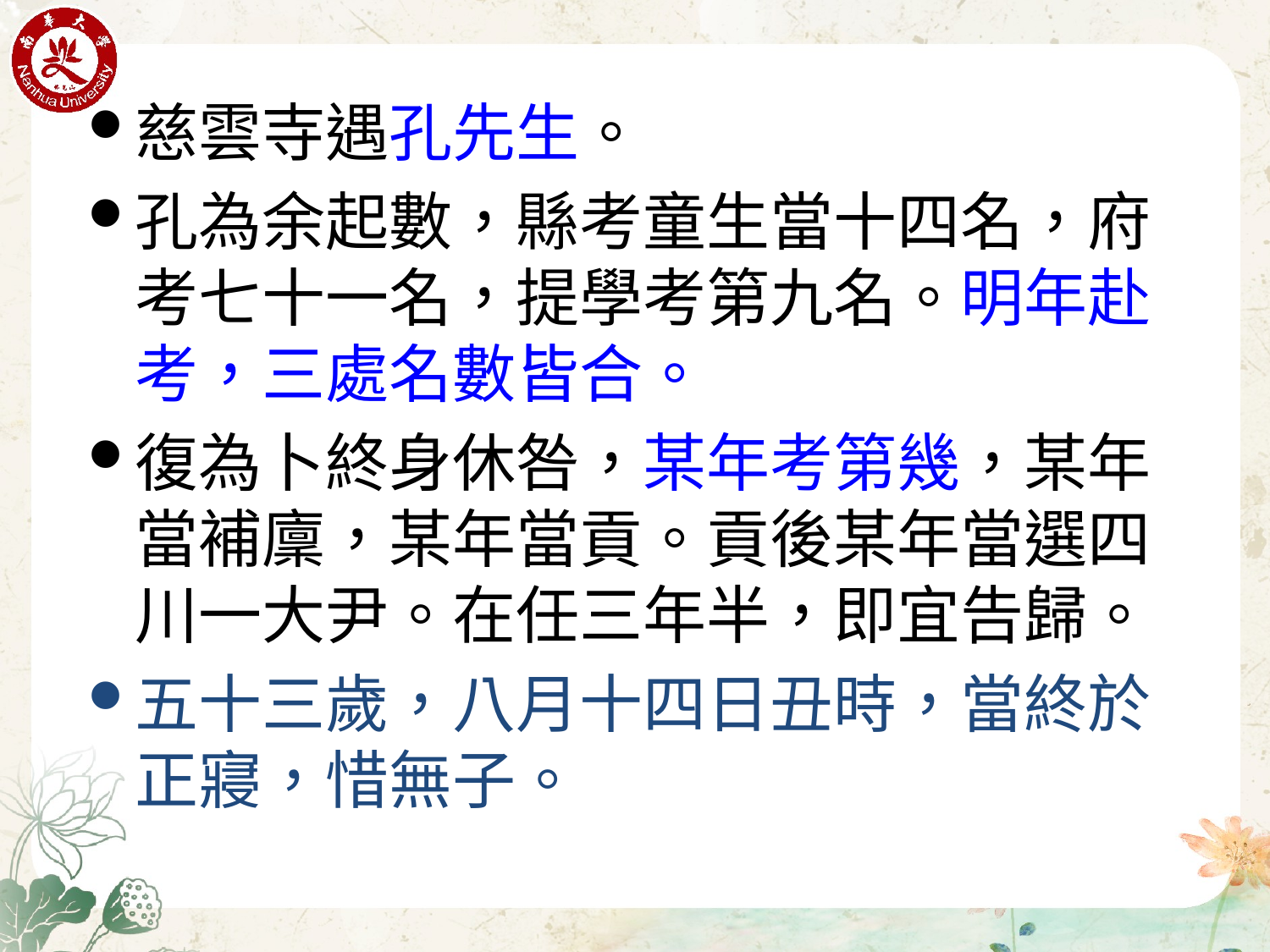

慈雲寺遇孔先生。
孔為余起數，縣考童生當十四名，府考七十一名，提學考第九名。明年赴考，三處名數皆合。
復為卜終身休咎，某年考第幾，某年當補廩，某年當貢。貢後某年當選四川一大尹。在任三年半，即宜告歸。
五十三歲，八月十四日丑時，當終於正寢，惜無子。